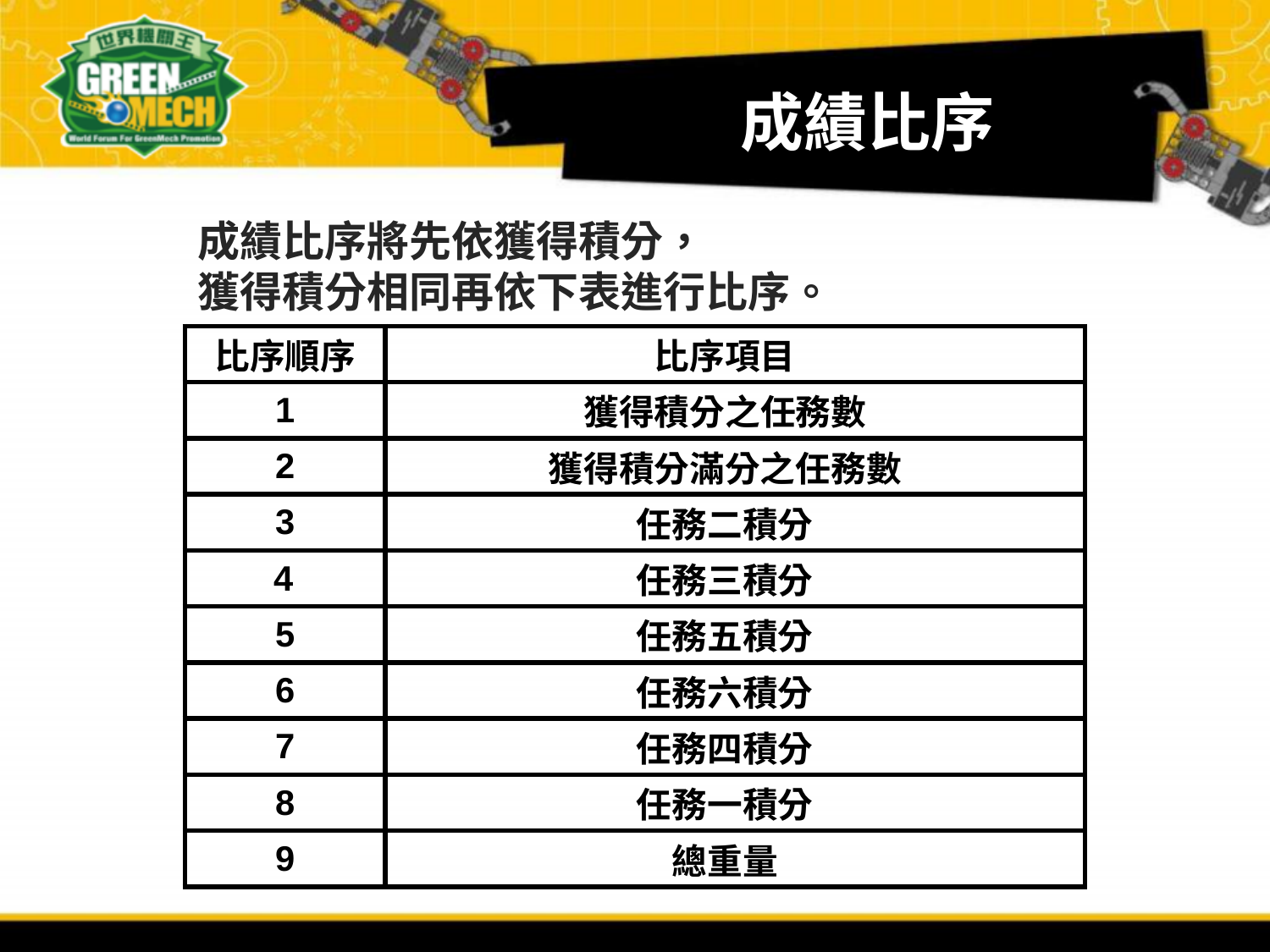

成績比序
成績比序將先依獲得積分，
獲得積分相同再依下表進行比序。
| 比序順序 | 比序項目 |
| --- | --- |
| 1 | 獲得積分之任務數 |
| 2 | 獲得積分滿分之任務數 |
| 3 | 任務二積分 |
| 4 | 任務三積分 |
| 5 | 任務五積分 |
| 6 | 任務六積分 |
| 7 | 任務四積分 |
| 8 | 任務一積分 |
| 9 | 總重量 |